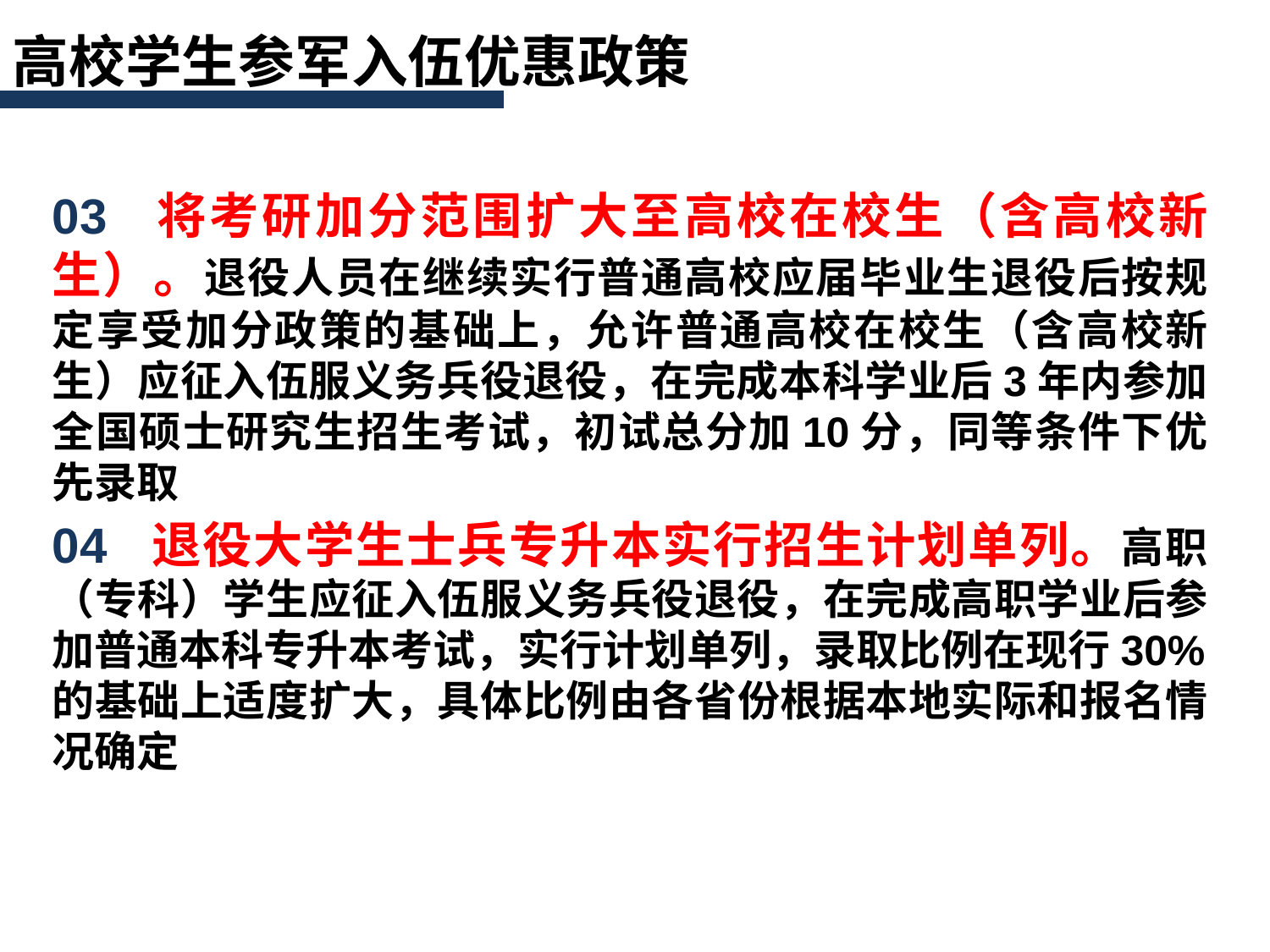

高校学生参军入伍优惠政策
03  将考研加分范围扩大至高校在校生（含高校新生）。退役人员在继续实行普通高校应届毕业生退役后按规定享受加分政策的基础上，允许普通高校在校生（含高校新生）应征入伍服义务兵役退役，在完成本科学业后3年内参加全国硕士研究生招生考试，初试总分加10分，同等条件下优先录取
04  退役大学生士兵专升本实行招生计划单列。高职（专科）学生应征入伍服义务兵役退役，在完成高职学业后参加普通本科专升本考试，实行计划单列，录取比例在现行30%的基础上适度扩大，具体比例由各省份根据本地实际和报名情况确定